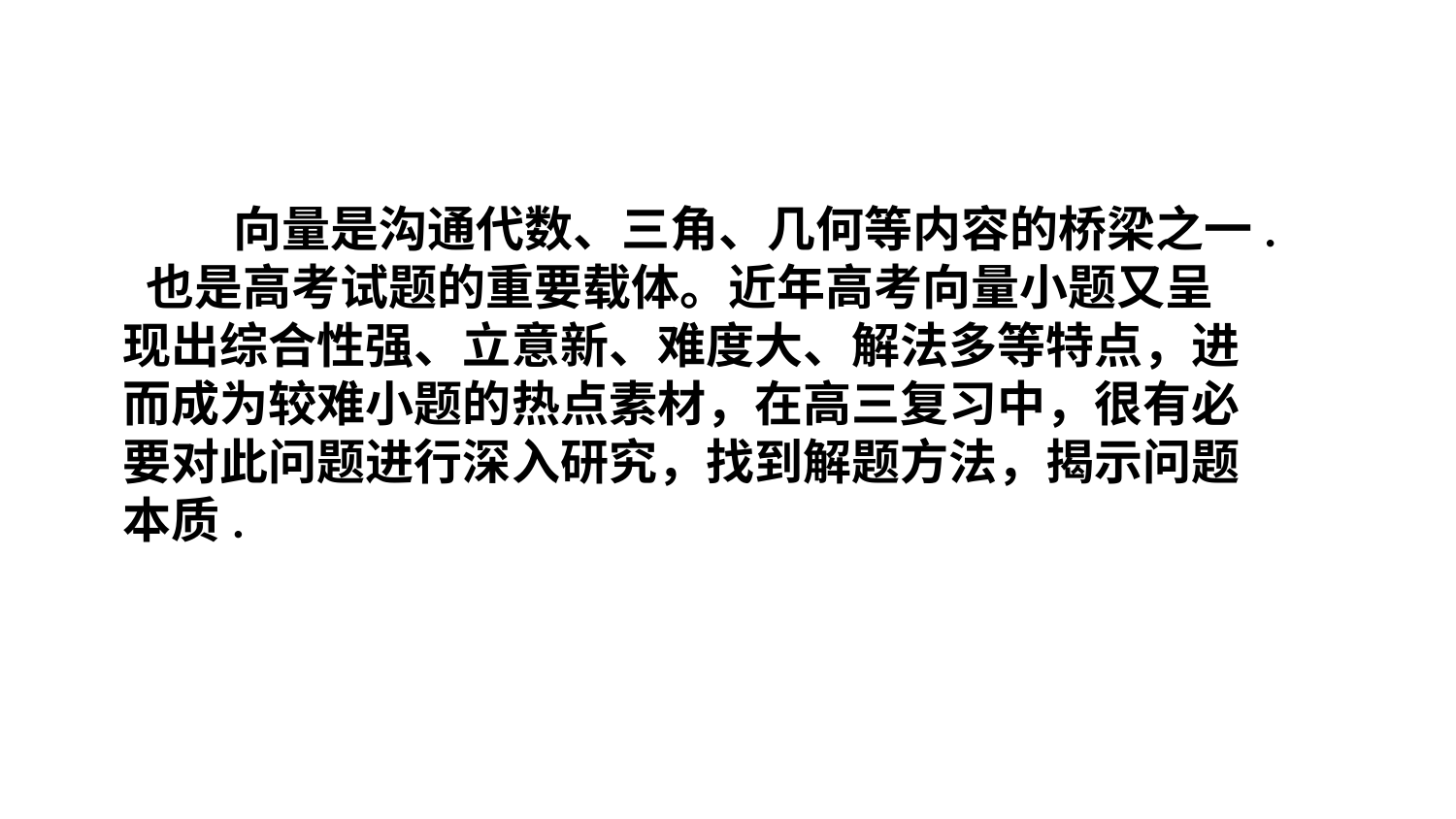

向量是沟通代数、三角、几何等内容的桥梁之一. 也是高考试题的重要载体。近年高考向量小题又呈现出综合性强、立意新、难度大、解法多等特点，进而成为较难小题的热点素材，在高三复习中，很有必要对此问题进行深入研究，找到解题方法，揭示问题本质.